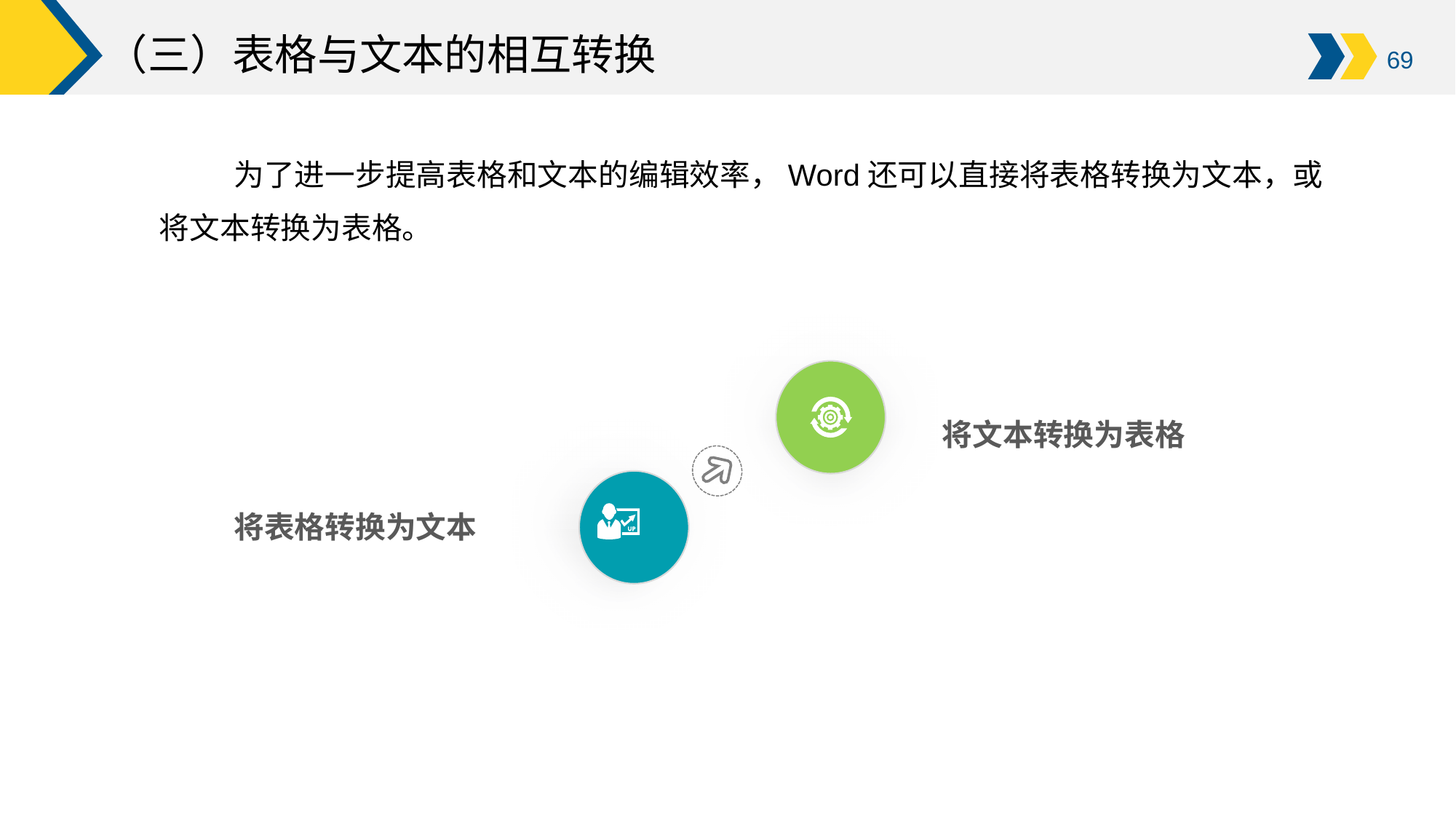

# （三）表格与文本的相互转换
2．未来新一代计算机芯片技术
2．精确插入表格
为了进一步提高表格和文本的编辑效率，Word还可以直接将表格转换为文本，或将文本转换为表格。

将文本转换为表格
将表格转换为文本